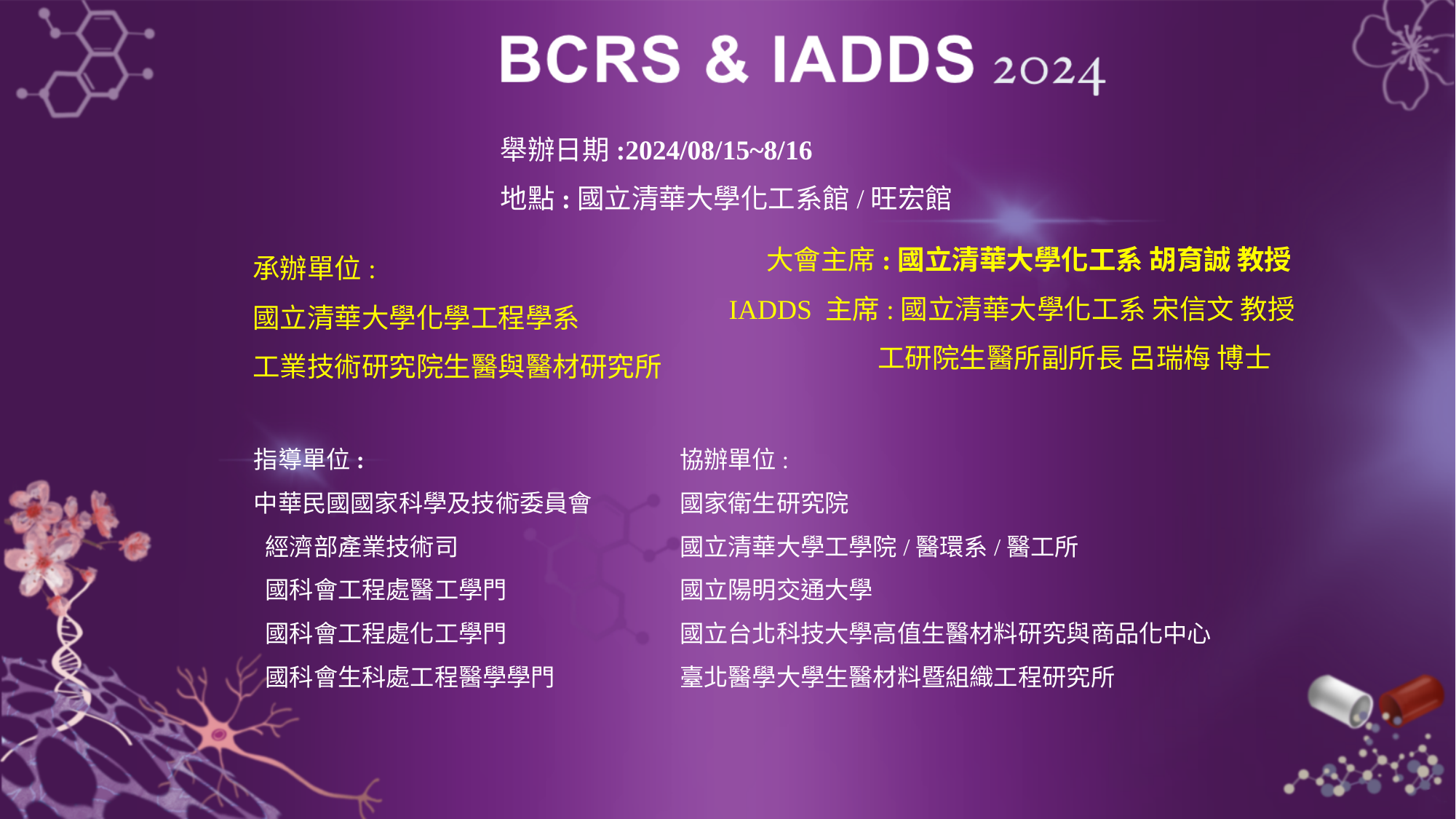

舉辦日期:2024/08/15~8/16
地點:國立清華大學化工系館/旺宏館
     大會主席:國立清華大學化工系 胡育誠 教授
IADDS 主席:國立清華大學化工系 宋信文 教授
                       工研院生醫所副所長 呂瑞梅 博士
承辦單位:
國立清華大學化學工程學系
工業技術研究院生醫與醫材研究所
指導單位:
中華民國國家科學及技術委員會
 經濟部產業技術司
 國科會工程處醫工學門
 國科會工程處化工學門
 國科會生科處工程醫學學門
協辦單位:
國家衛生研究院
國立清華大學工學院/醫環系/醫工所
國立陽明交通大學
國立台北科技大學高值生醫材料研究與商品化中心
臺北醫學大學生醫材料暨組織工程研究所